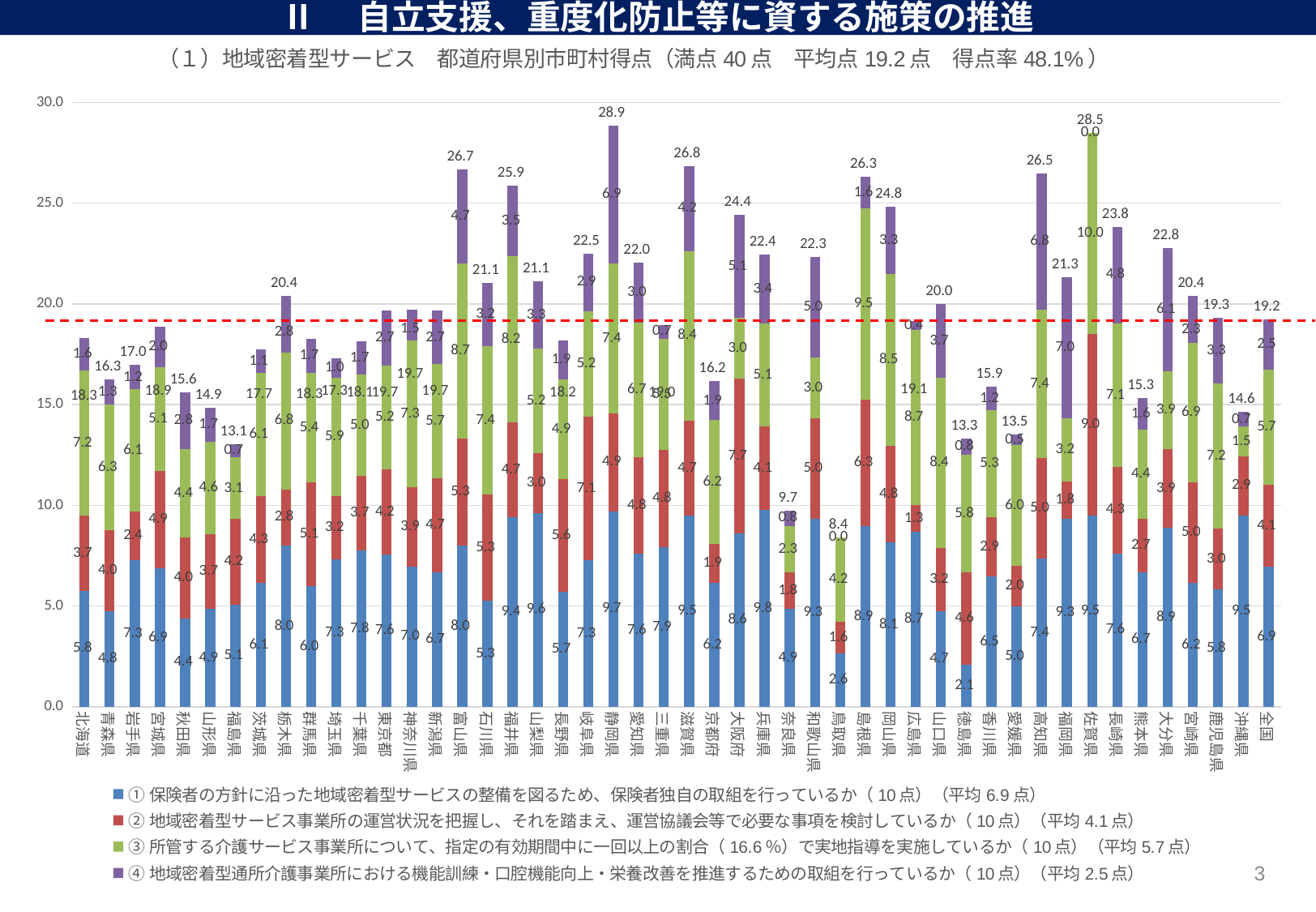

Ⅱ　自立支援、重度化防止等に資する施策の推進

### Chart: （１）地域密着型サービス　都道府県別市町村得点（満点40点　平均点19.2点　得点率48.1%）

| Category | ①保険者の方針に沿った地域密着型サービスの整備を図るため、保険者独自の取組を行っているか（10点）（平均6.9点） | ②地域密着型サービス事業所の運営状況を把握し、それを踏まえ、運営協議会等で必要な事項を検討しているか（10点）（平均4.1点） | ③所管する介護サービス事業所について、指定の有効期間中に一回以上の割合（16.6％）で実地指導を実施しているか（10点）（平均5.7点） | ④地域密着型通所介護事業所における機能訓練・口腔機能向上・栄養改善を推進するための取組を行っているか（10点）（平均2.5点） |  |
|---|---|---|---|---|---|
| 北海道 | 5.754189944134078 | 3.7430167597765363 | 7.206703910614525 | 1.6201117318435754 | 18.324022346368714 |
| 青森県 | 4.75 | 4.0 | 6.25 | 1.25 | 16.25 |
| 岩手県 | 7.2727272727272725 | 2.4242424242424243 | 6.0606060606060606 | 1.2121212121212122 | 16.96969696969697 |
| 宮城県 | 6.857142857142857 | 4.857142857142857 | 5.142857142857143 | 2.0 | 18.857142857142858 |
| 秋田県 | 4.4 | 4.0 | 4.4 | 2.8 | 15.600000000000001 |
| 山形県 | 4.857142857142857 | 3.7142857142857144 | 4.571428571428571 | 1.7142857142857142 | 14.857142857142856 |
| 福島県 | 5.084745762711864 | 4.237288135593221 | 3.0508474576271185 | 0.6779661016949152 | 13.05084745762712 |
| 茨城県 | 6.136363636363637 | 4.318181818181818 | 6.136363636363637 | 1.1363636363636365 | 17.72727272727273 |
| 栃木県 | 8.0 | 2.8 | 6.8 | 2.8 | 20.400000000000002 |
| 群馬県 | 6.0 | 5.142857142857143 | 5.428571428571429 | 1.7142857142857142 | 18.285714285714285 |
| 埼玉県 | 7.301587301587301 | 3.1746031746031744 | 5.873015873015873 | 0.9523809523809523 | 17.3015873015873 |
| 千葉県 | 7.777777777777778 | 3.7037037037037037 | 5.0 | 1.6666666666666667 | 18.14814814814815 |
| 東京都 | 7.580645161290323 | 4.193548387096774 | 5.161290322580645 | 2.7419354838709675 | 19.677419354838708 |
| 神奈川県 | 6.96969696969697 | 3.9393939393939394 | 7.2727272727272725 | 1.5151515151515151 | 19.6969696969697 |
| 新潟県 | 6.666666666666667 | 4.666666666666667 | 5.666666666666667 | 2.6666666666666665 | 19.666666666666668 |
| 富山県 | 8.0 | 5.333333333333333 | 8.666666666666666 | 4.666666666666667 | 26.666666666666668 |
| 石川県 | 5.2631578947368425 | 5.2631578947368425 | 7.368421052631579 | 3.1578947368421053 | 21.05263157894737 |
| 福井県 | 9.411764705882353 | 4.705882352941177 | 8.235294117647058 | 3.5294117647058822 | 25.88235294117647 |
| 山梨県 | 9.62962962962963 | 2.962962962962963 | 5.185185185185185 | 3.3333333333333335 | 21.11111111111111 |
| 長野県 | 5.714285714285714 | 5.584415584415584 | 4.935064935064935 | 1.948051948051948 | 18.181818181818183 |
| 岐阜県 | 7.261904761904762 | 7.142857142857143 | 5.238095238095238 | 2.857142857142857 | 22.5 |
| 静岡県 | 9.714285714285714 | 4.857142857142857 | 7.428571428571429 | 6.857142857142857 | 28.857142857142858 |
| 愛知県 | 7.592592592592593 | 4.814814814814815 | 6.666666666666667 | 2.962962962962963 | 22.037037037037038 |
| 三重県 | 7.931034482758621 | 4.827586206896552 | 5.517241379310345 | 0.6896551724137931 | 18.96551724137931 |
| 滋賀県 | 9.473684210526315 | 4.7368421052631575 | 8.421052631578947 | 4.2105263157894735 | 26.84210526315789 |
| 京都府 | 6.153846153846154 | 1.9230769230769231 | 6.153846153846154 | 1.9230769230769231 | 16.153846153846153 |
| 大阪府 | 8.604651162790697 | 7.674418604651163 | 3.0232558139534884 | 5.116279069767442 | 24.418604651162795 |
| 兵庫県 | 9.75609756097561 | 4.146341463414634 | 5.121951219512195 | 3.4146341463414633 | 22.4390243902439 |
| 奈良県 | 4.871794871794871 | 1.794871794871795 | 2.3076923076923075 | 0.7692307692307693 | 9.743589743589745 |
| 和歌山県 | 9.333333333333334 | 5.0 | 3.0 | 5.0 | 22.333333333333336 |
| 鳥取県 | 2.6315789473684212 | 1.5789473684210527 | 4.2105263157894735 | 0.0 | 8.421052631578949 |
| 島根県 | 8.947368421052632 | 6.315789473684211 | 9.473684210526315 | 1.5789473684210527 | 26.31578947368421 |
| 岡山県 | 8.148148148148149 | 4.814814814814815 | 8.518518518518519 | 3.3333333333333335 | 24.814814814814813 |
| 広島県 | 8.695652173913043 | 1.3043478260869565 | 8.695652173913043 | 0.43478260869565216 | 19.130434782608695 |
| 山口県 | 4.7368421052631575 | 3.1578947368421053 | 8.421052631578947 | 3.6842105263157894 | 20.0 |
| 徳島県 | 2.0833333333333335 | 4.583333333333333 | 5.833333333333333 | 0.8333333333333334 | 13.333333333333334 |
| 香川県 | 6.470588235294118 | 2.9411764705882355 | 5.294117647058823 | 1.1764705882352942 | 15.882352941176471 |
| 愛媛県 | 5.0 | 2.0 | 6.0 | 0.5 | 13.5 |
| 高知県 | 7.352941176470588 | 5.0 | 7.352941176470588 | 6.764705882352941 | 26.470588235294116 |
| 福岡県 | 9.333333333333334 | 1.8333333333333333 | 3.1666666666666665 | 7.0 | 21.333333333333336 |
| 佐賀県 | 9.5 | 9.0 | 10.0 | 0.0 | 28.5 |
| 長崎県 | 7.619047619047619 | 4.285714285714286 | 7.142857142857143 | 4.761904761904762 | 23.80952380952381 |
| 熊本県 | 6.666666666666667 | 2.6666666666666665 | 4.444444444444445 | 1.5555555555555556 | 15.333333333333334 |
| 大分県 | 8.88888888888889 | 3.888888888888889 | 3.888888888888889 | 6.111111111111111 | 22.77777777777778 |
| 宮崎県 | 6.153846153846154 | 5.0 | 6.923076923076923 | 2.3076923076923075 | 20.384615384615383 |
| 鹿児島県 | 5.813953488372093 | 3.0232558139534884 | 7.209302325581396 | 3.255813953488372 | 19.302325581395348 |
| 沖縄県 | 9.512195121951219 | 2.926829268292683 | 1.4634146341463414 | 0.7317073170731707 | 14.634146341463413 |
| 全国 | 6.947156806433084 | 4.089603676048248 | 5.715106260769673 | 2.469844916714532 | 19.22171165996554 |
3